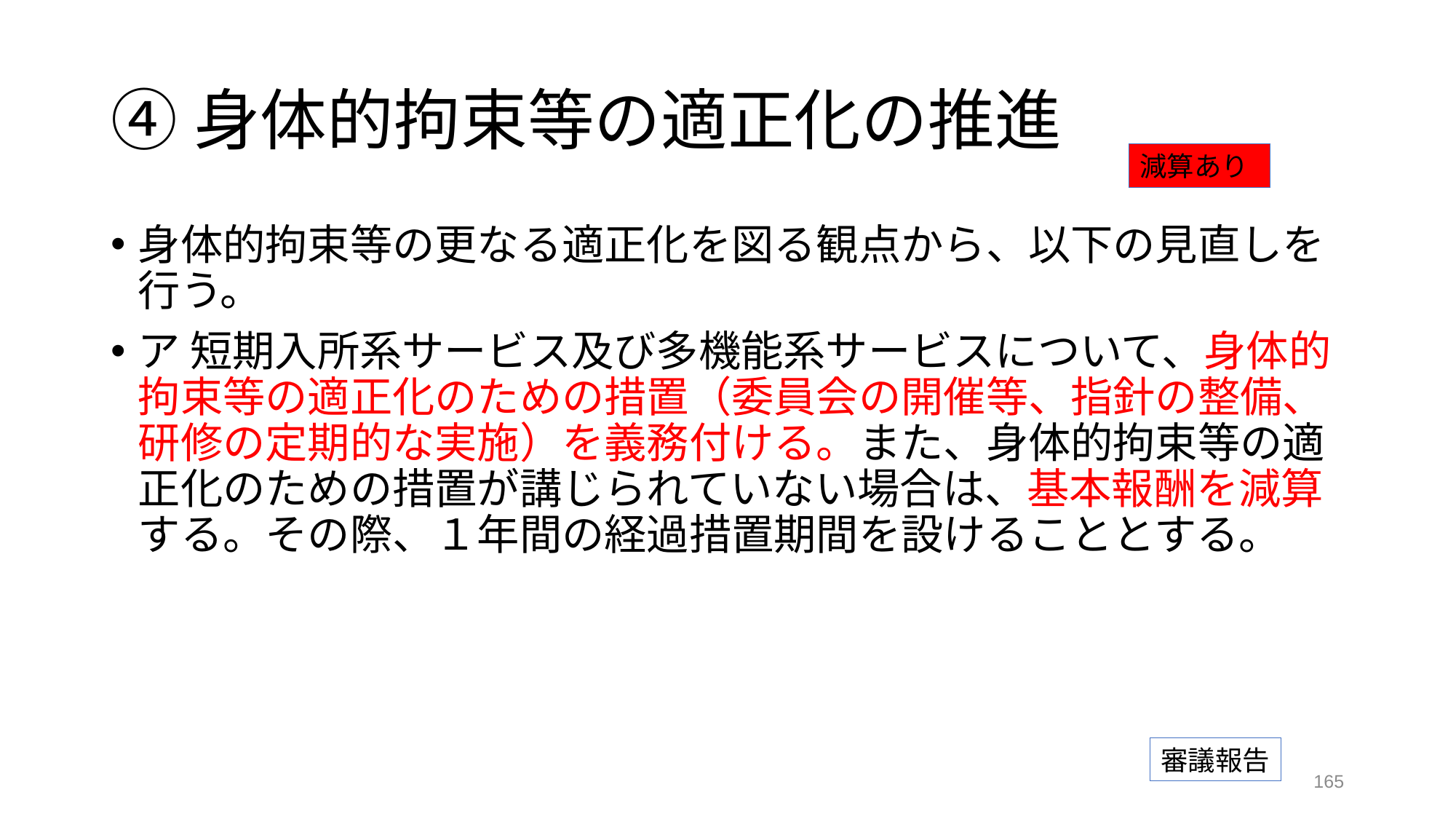

# ④身体的拘束等の適正化の推進
減算あり
身体的拘束等の更なる適正化を図る観点から、以下の見直しを行う。
ア 短期入所系サービス及び多機能系サービスについて、身体的拘束等の適正化のための措置（委員会の開催等、指針の整備、研修の定期的な実施）を義務付ける。また、身体的拘束等の適正化のための措置が講じられていない場合は、基本報酬を減算する。その際、１年間の経過措置期間を設けることとする。
審議報告
165